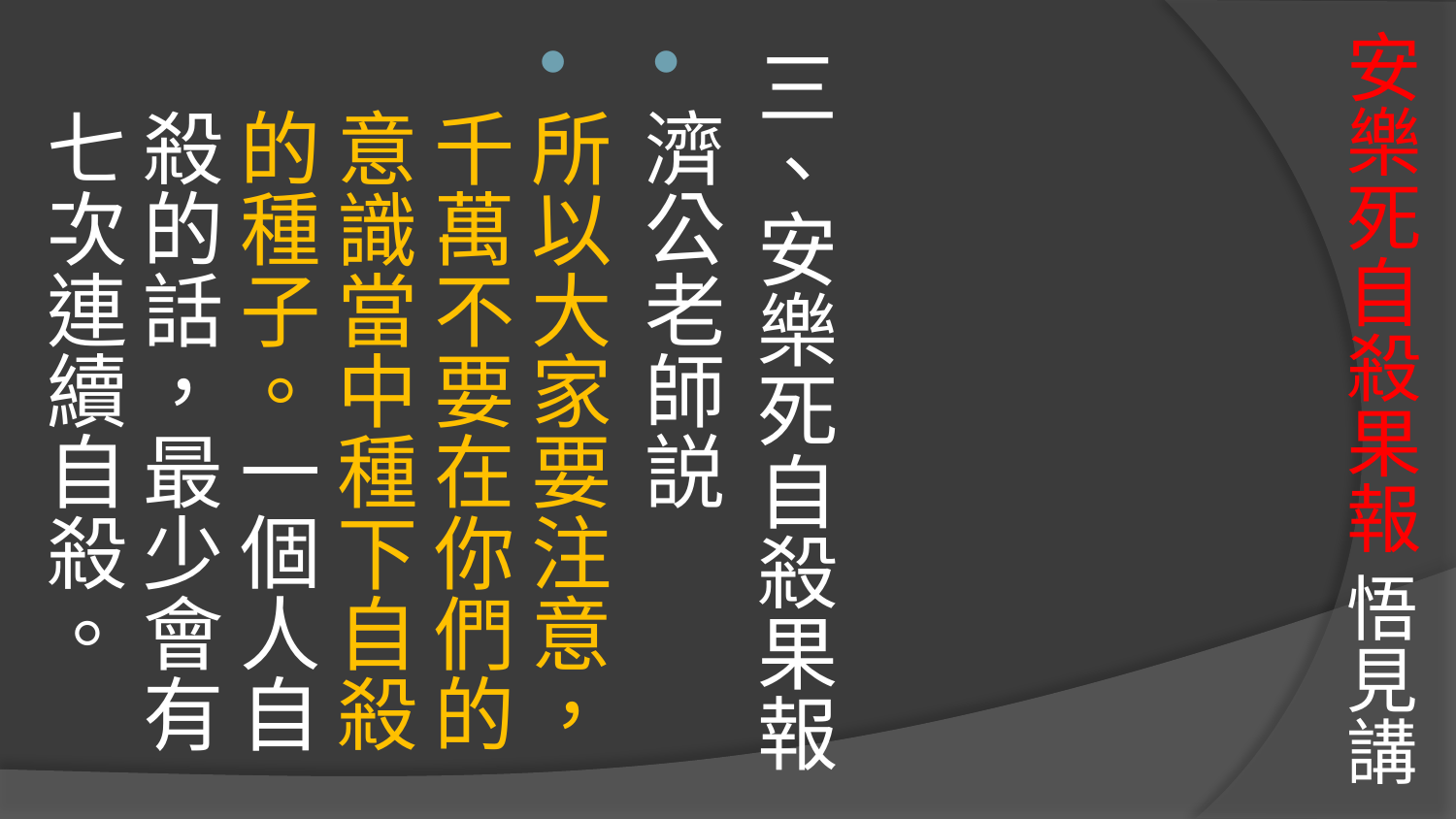

# 安樂死自殺果報 悟見講
三、安樂死自殺果報
濟公老師説
所以大家要注意，千萬不要在你們的意識當中種下自殺的種子。一個人自殺的話，最少會有七次連續自殺。